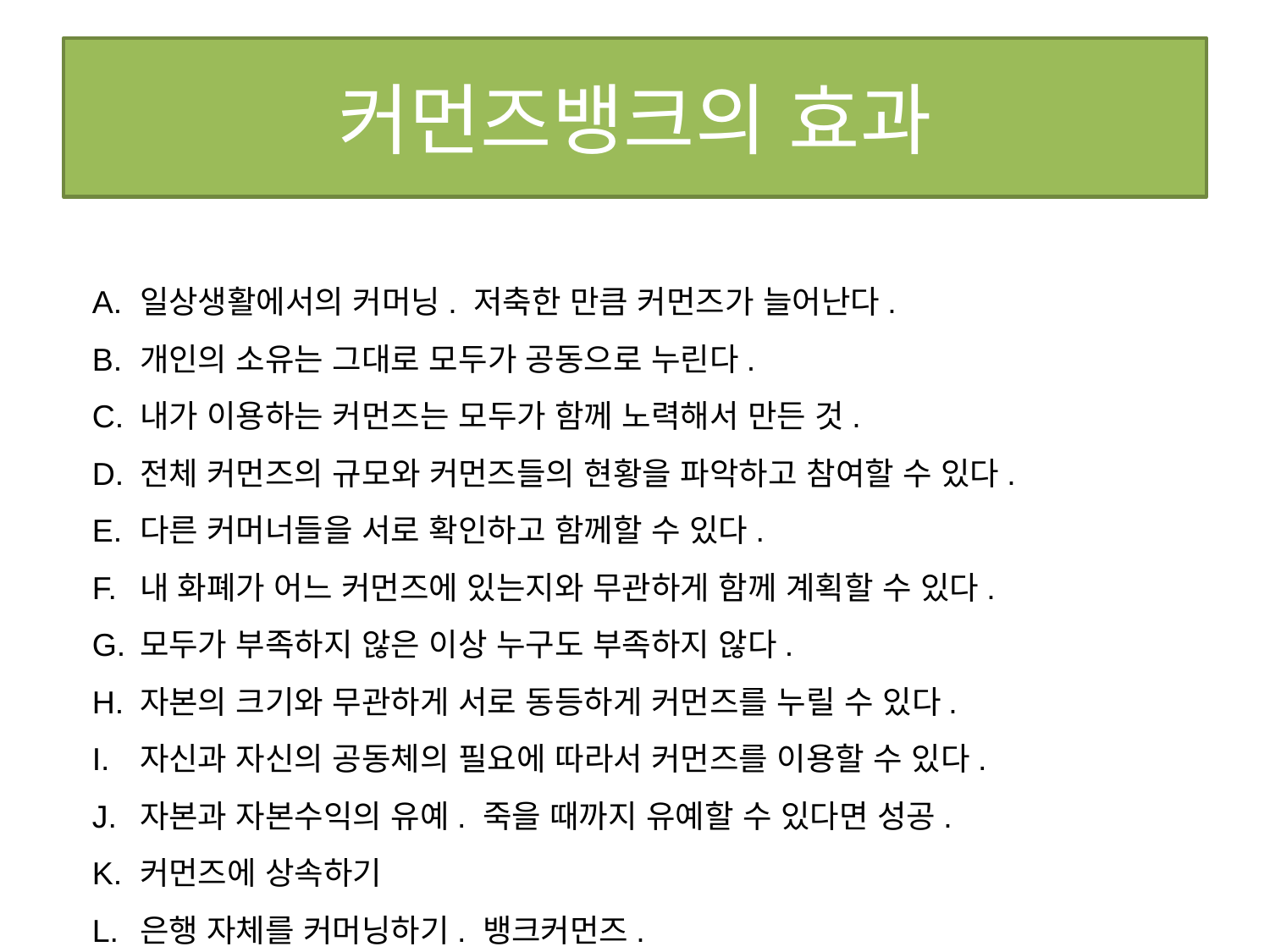

# 커먼즈뱅크의 효과
일상생활에서의 커머닝. 저축한 만큼 커먼즈가 늘어난다.
개인의 소유는 그대로 모두가 공동으로 누린다.
내가 이용하는 커먼즈는 모두가 함께 노력해서 만든 것.
전체 커먼즈의 규모와 커먼즈들의 현황을 파악하고 참여할 수 있다.
다른 커머너들을 서로 확인하고 함께할 수 있다.
내 화폐가 어느 커먼즈에 있는지와 무관하게 함께 계획할 수 있다.
모두가 부족하지 않은 이상 누구도 부족하지 않다.
자본의 크기와 무관하게 서로 동등하게 커먼즈를 누릴 수 있다.
자신과 자신의 공동체의 필요에 따라서 커먼즈를 이용할 수 있다.
자본과 자본수익의 유예. 죽을 때까지 유예할 수 있다면 성공.
커먼즈에 상속하기
은행 자체를 커머닝하기. 뱅크커먼즈.